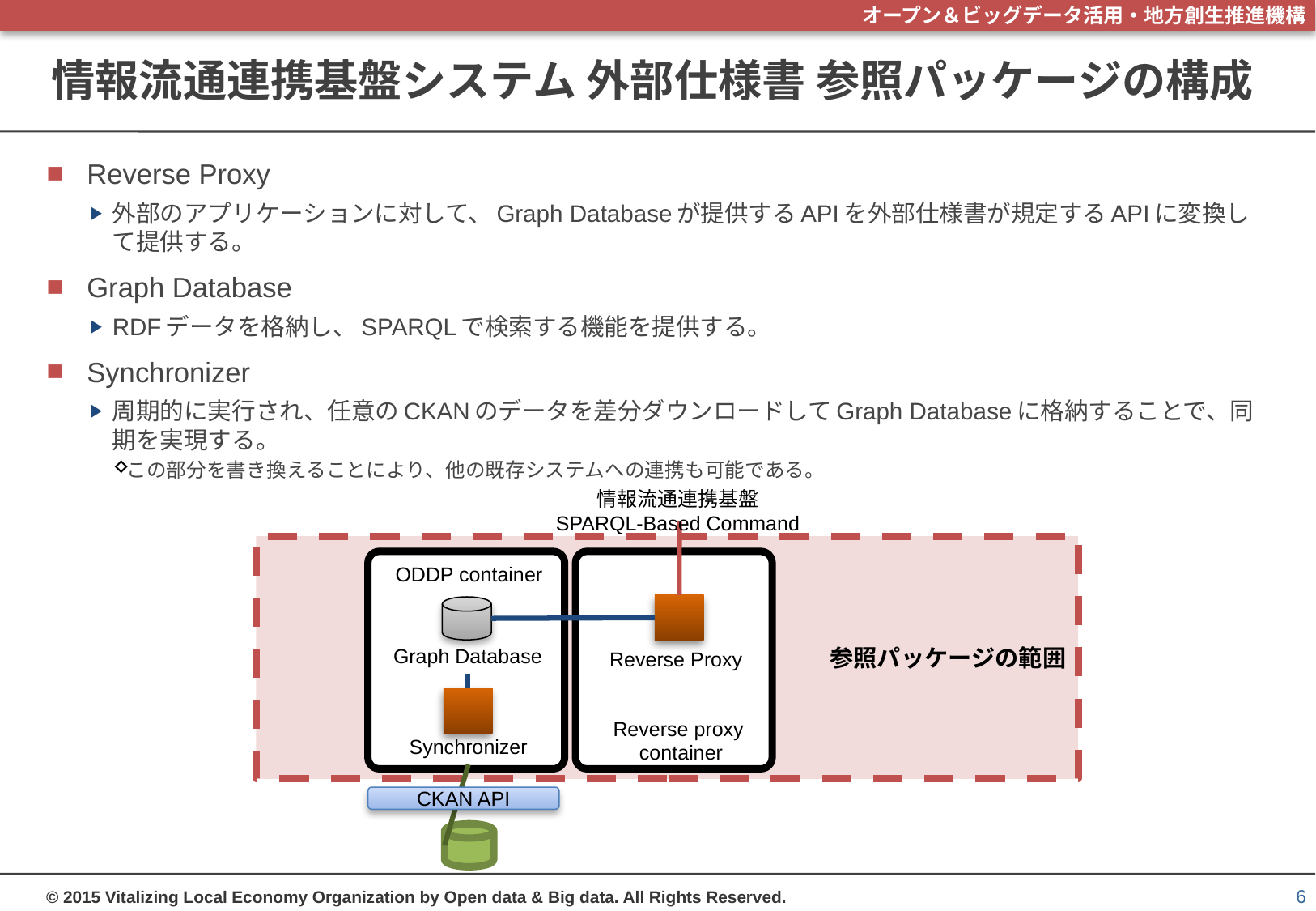

# 情報流通連携基盤システム 外部仕様書 参照パッケージの構成
Reverse Proxy
外部のアプリケーションに対して、Graph Databaseが提供するAPIを外部仕様書が規定するAPIに変換して提供する。
Graph Database
RDFデータを格納し、SPARQLで検索する機能を提供する。
Synchronizer
周期的に実行され、任意のCKANのデータを差分ダウンロードしてGraph Databaseに格納することで、同期を実現する。
この部分を書き換えることにより、他の既存システムへの連携も可能である。

情報流通連携基盤
SPARQL-Based Command
参照パッケージの範囲

ODDP container

Graph Database
Reverse Proxy

Reverse proxy
container
Synchronizer
CKAN API

6